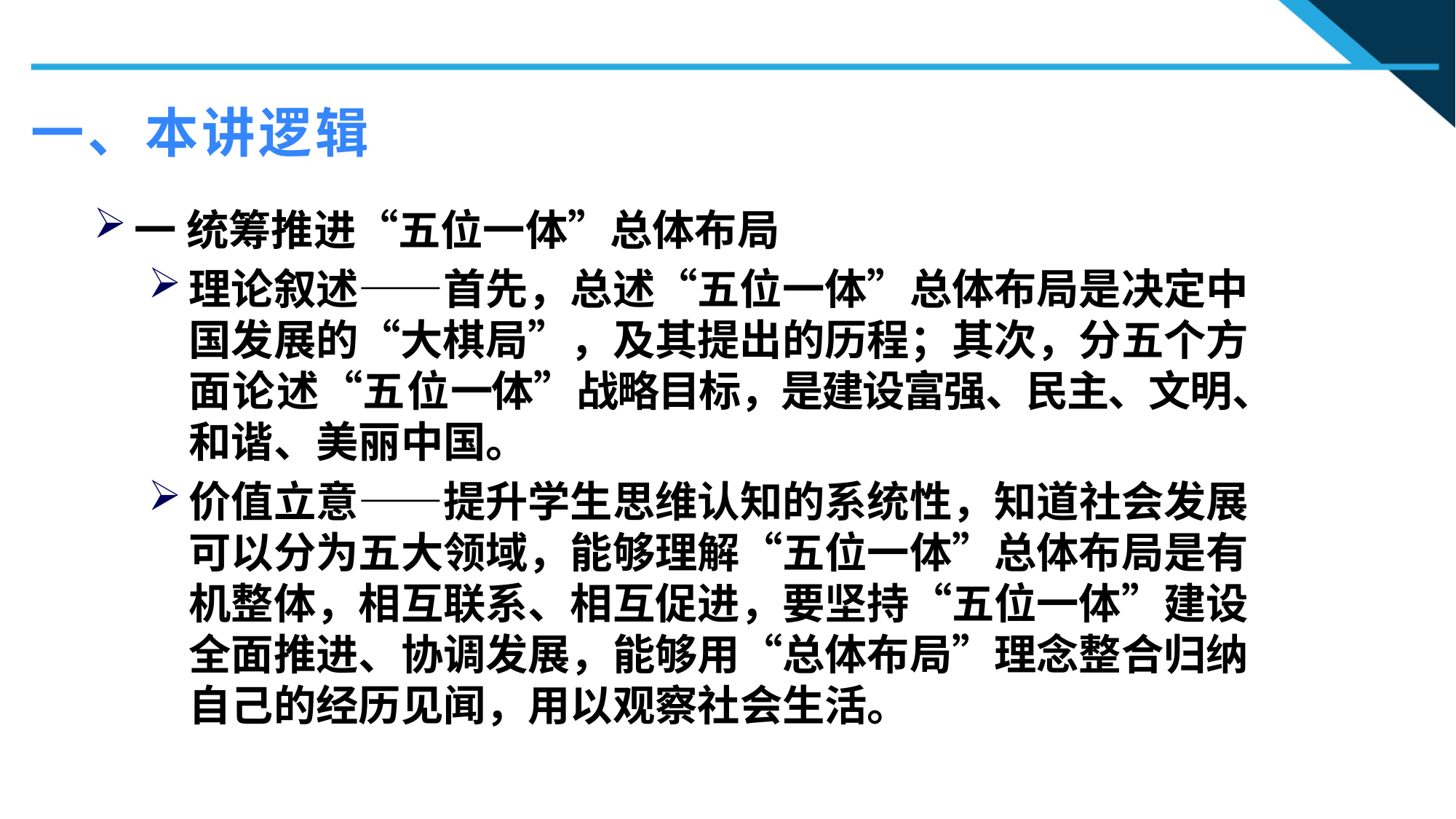

一、本讲逻辑
一 统筹推进“五位一体”总体布局
理论叙述——首先，总述“五位一体”总体布局是决定中国发展的“大棋局”，及其提出的历程；其次，分五个方面论述“五位一体”战略目标，是建设富强、民主、文明、和谐、美丽中国。
价值立意——提升学生思维认知的系统性，知道社会发展可以分为五大领域，能够理解“五位一体”总体布局是有机整体，相互联系、相互促进，要坚持“五位一体”建设全面推进、协调发展，能够用“总体布局”理念整合归纳自己的经历见闻，用以观察社会生活。